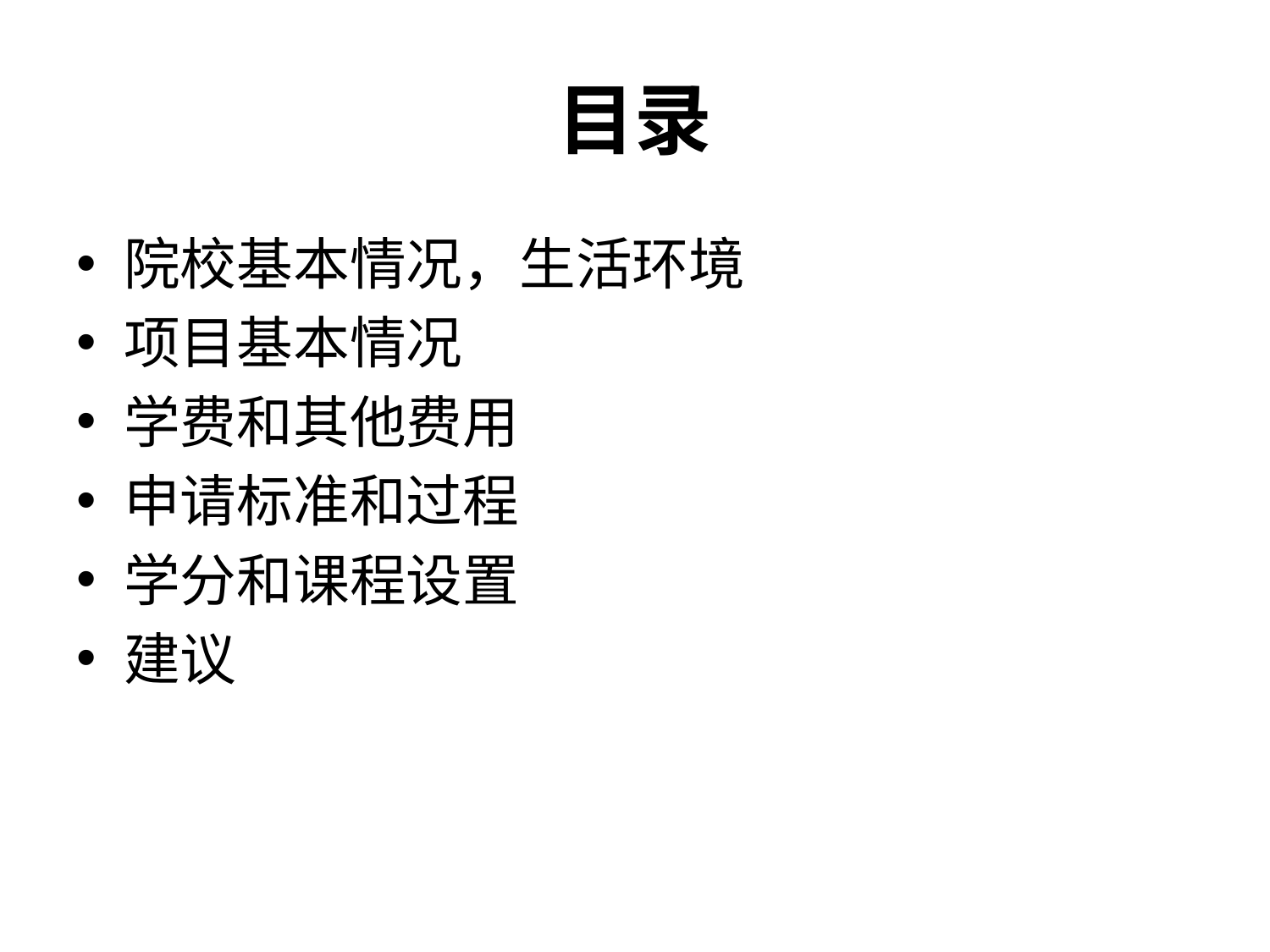

# 目录
院校基本情况，生活环境
项目基本情况
学费和其他费用
申请标准和过程
学分和课程设置
建议